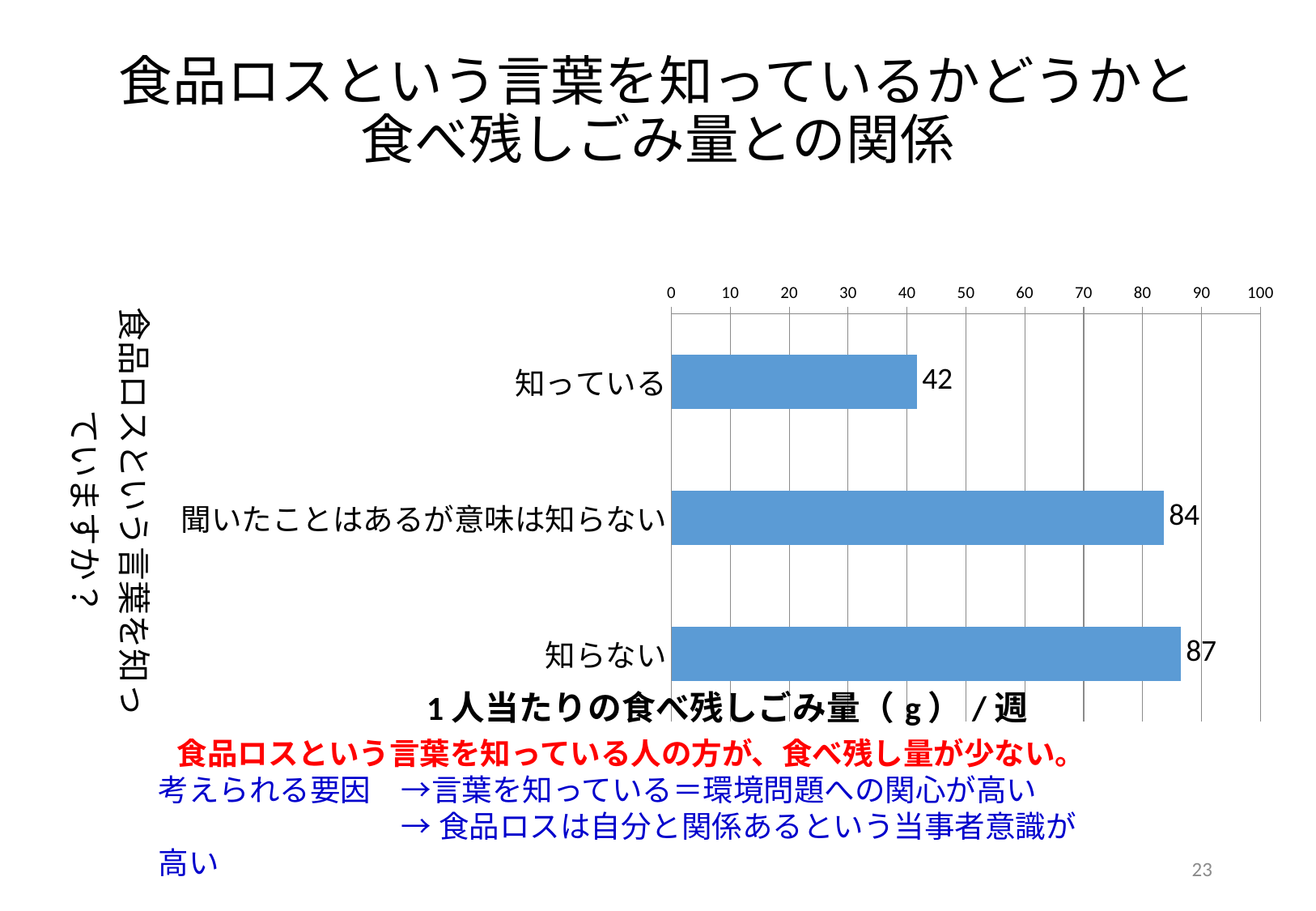

# 食品ロスという言葉を知っているかどうかと 食べ残しごみ量との関係

### Chart

| Category |  |
|---|---|
| 知っている | 41.74152542372882 |
| 聞いたことはあるが意味は知らない | 83.66666666666667 |
| 知らない | 86.55813953488357 |
食品ロスという言葉を知っている人の方が、食べ残し量が少ない。
考えられる要因	→言葉を知っている＝環境問題への関心が高い
		→食品ロスは自分と関係あるという当事者意識が高い

23